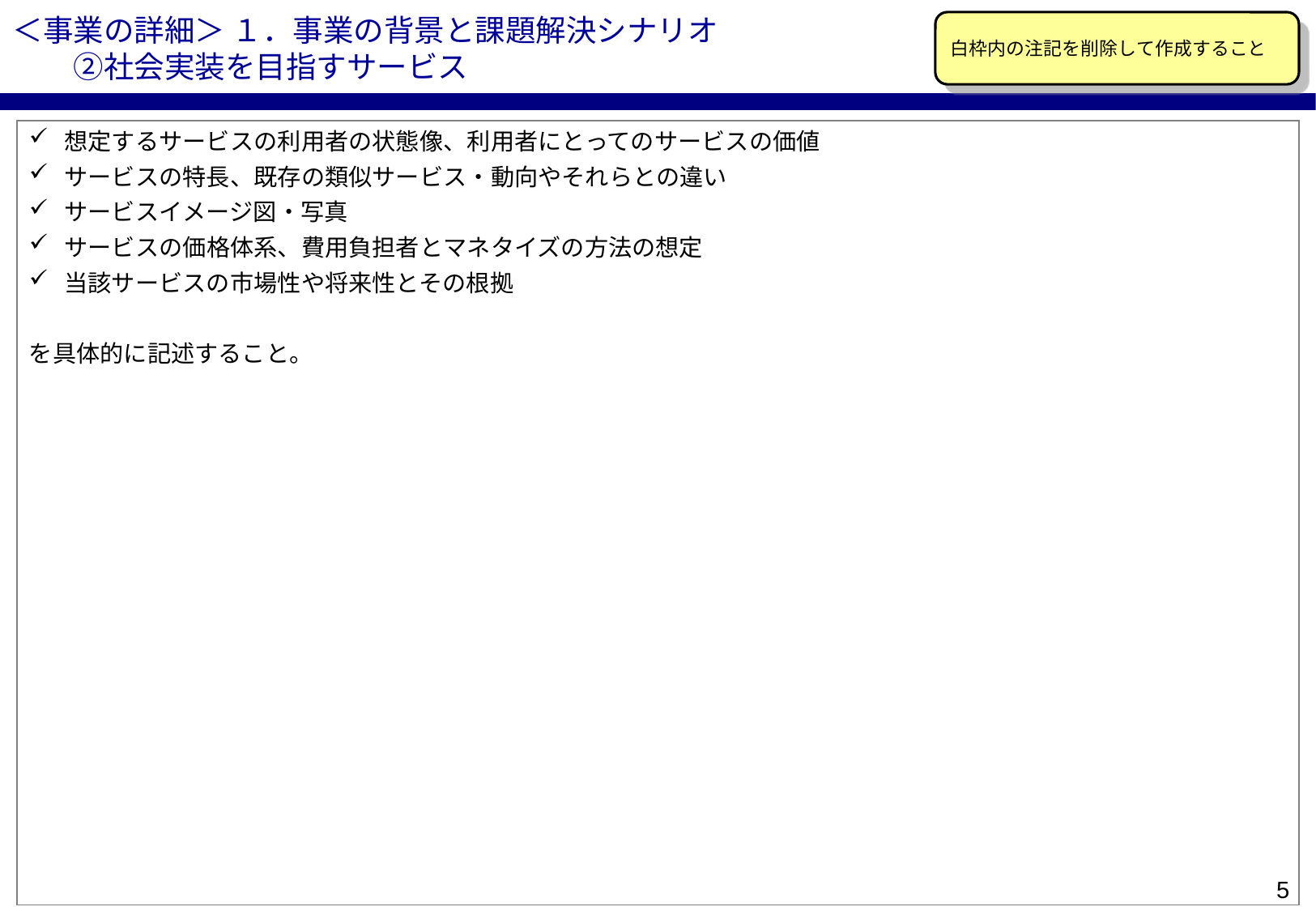

＜事業の詳細＞ １．事業の背景と課題解決シナリオ
　　②社会実装を目指すサービス
白枠内の注記を削除して作成すること
想定するサービスの利用者の状態像、利用者にとってのサービスの価値
サービスの特長、既存の類似サービス・動向やそれらとの違い
サービスイメージ図・写真
サービスの価格体系、費用負担者とマネタイズの方法の想定
当該サービスの市場性や将来性とその根拠

を具体的に記述すること。